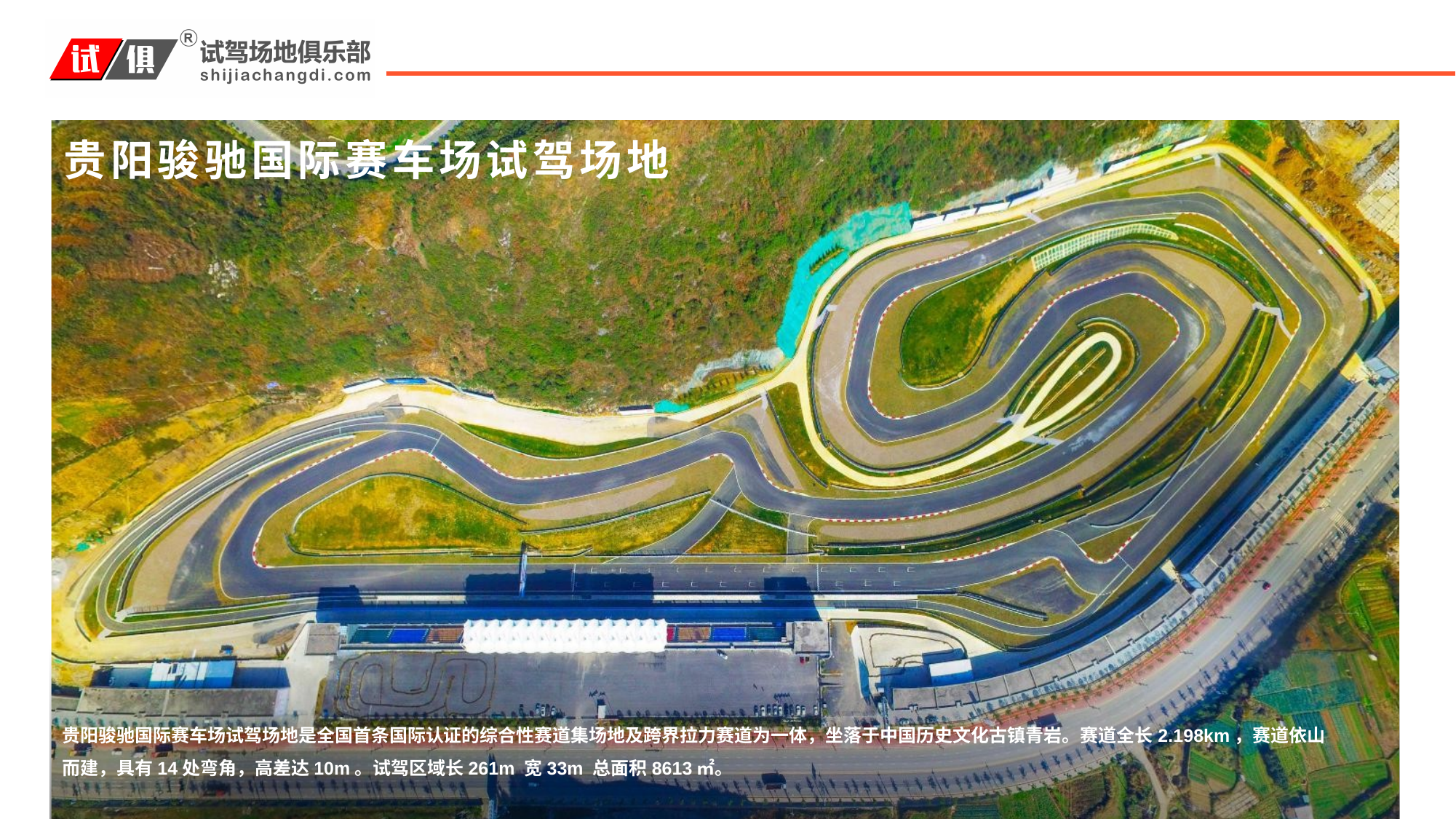

# 贵阳骏驰国际赛车场试驾场地

贵阳骏驰国际赛车场试驾场地是全国首条国际认证的综合性赛道集场地及跨界拉力赛道为一体，坐落于中国历史文化古镇青岩。赛道全长2.198km，赛道依山而建，具有14处弯角，高差达10m。试驾区域长261m 宽33m 总面积8613㎡。